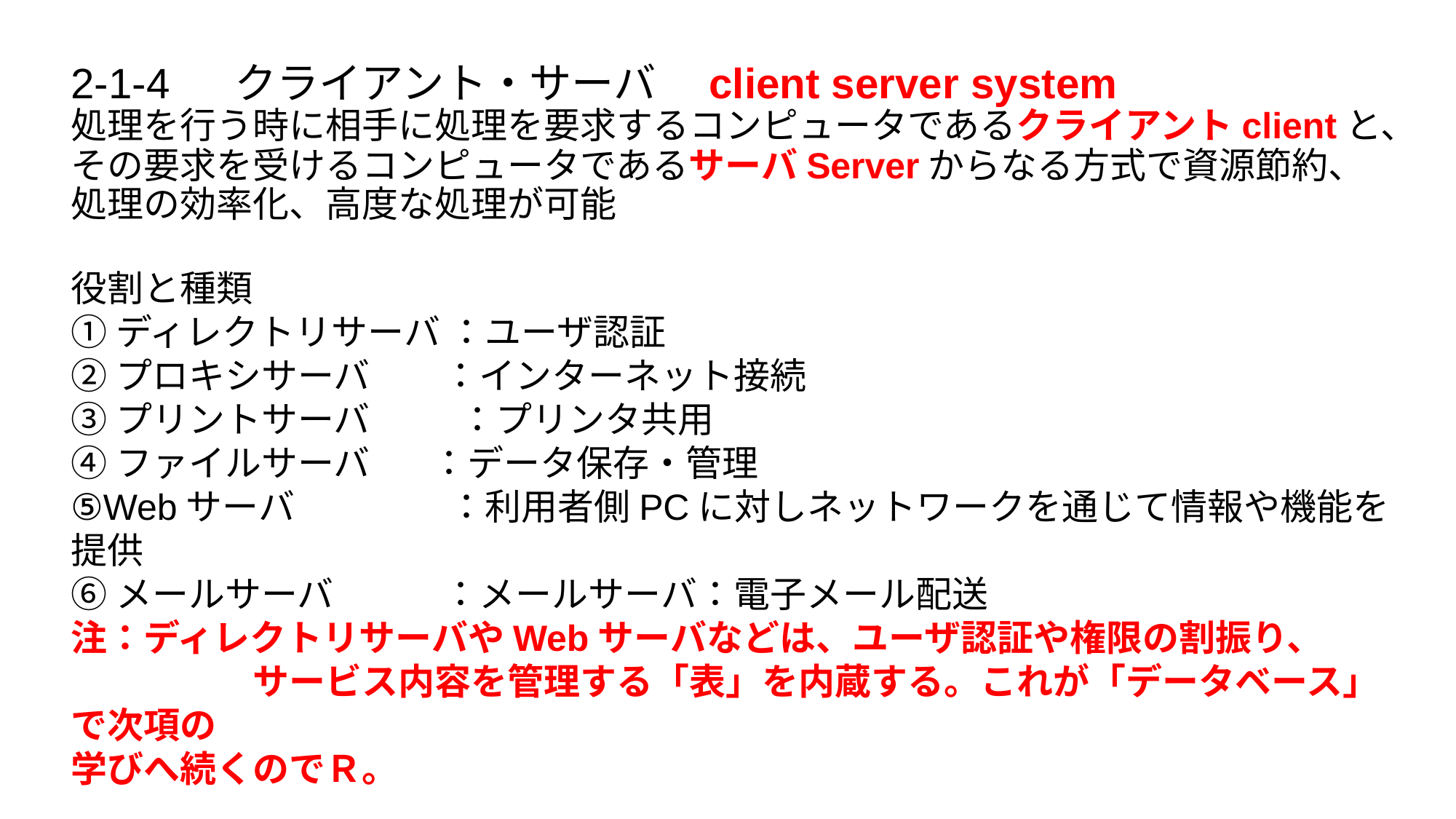

# 2-1-4 　クライアント・サーバ　client server system 処理を行う時に相手に処理を要求するコンピュータであるクライアントclientと、その要求を受けるコンピュータであるサーバServerからなる方式で資源節約、処理の効率化、高度な処理が可能
役割と種類
①ディレクトリサーバ ：ユーザ認証
②プロキシサーバ　　：インターネット接続
③プリントサーバ　　  ：プリンタ共用
④ファイルサーバ　   ：データ保存・管理
⑤Webサーバ　　　 　：利用者側PCに対しネットワークを通じて情報や機能を提供
⑥メールサーバ　　　：メールサーバ：電子メール配送
注：ディレクトリサーバやWebサーバなどは、ユーザ認証や権限の割振り、　　　　　　　サービス内容を管理する「表」を内蔵する。これが「データベース」で次項の
学びへ続くのでＲ。